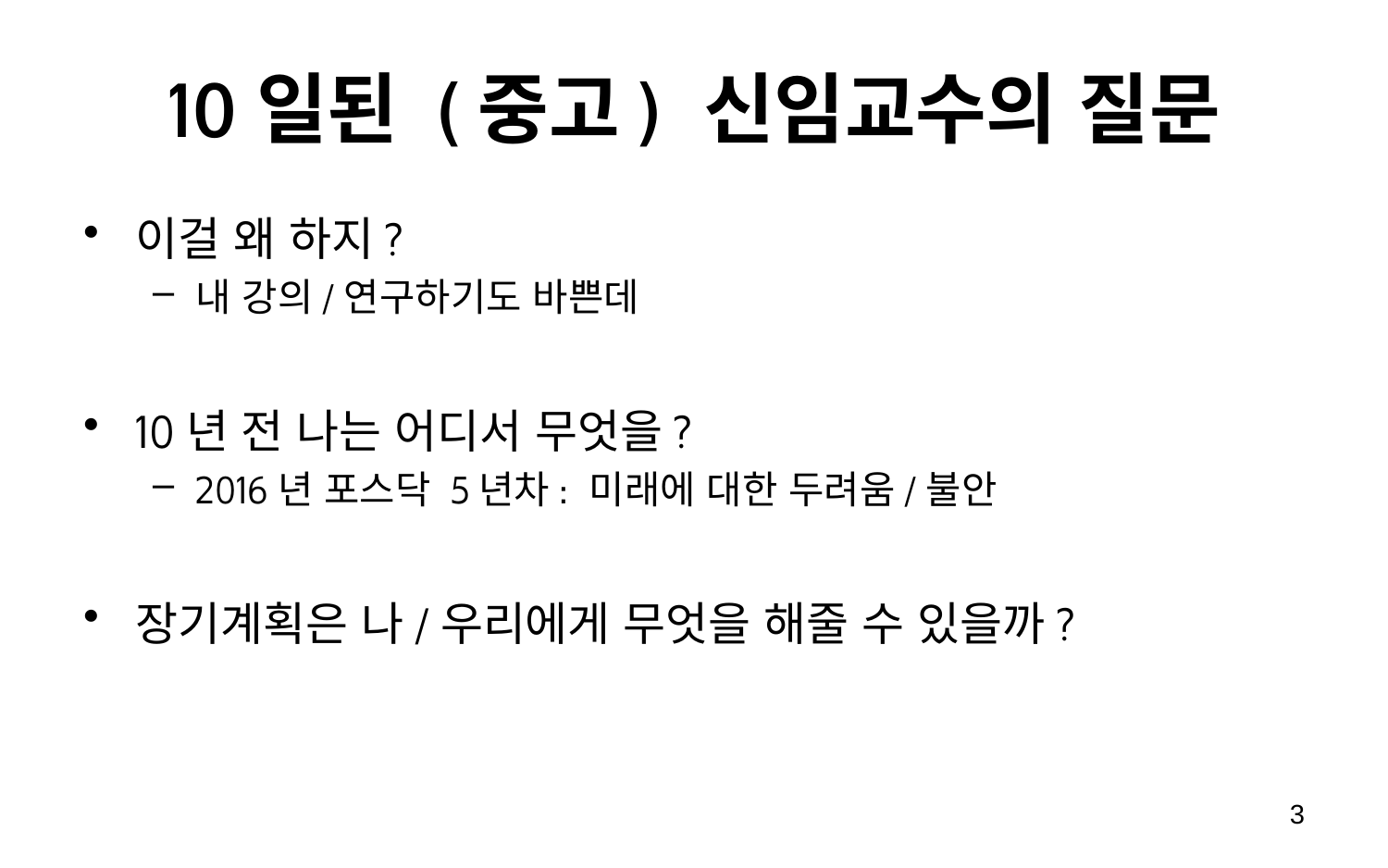

# 10일된 (중고) 신임교수의 질문
이걸 왜 하지?
내 강의/연구하기도 바쁜데

10년 전 나는 어디서 무엇을?
2016년 포스닥 5년차: 미래에 대한 두려움/불안

장기계획은 나/우리에게 무엇을 해줄 수 있을까?
3